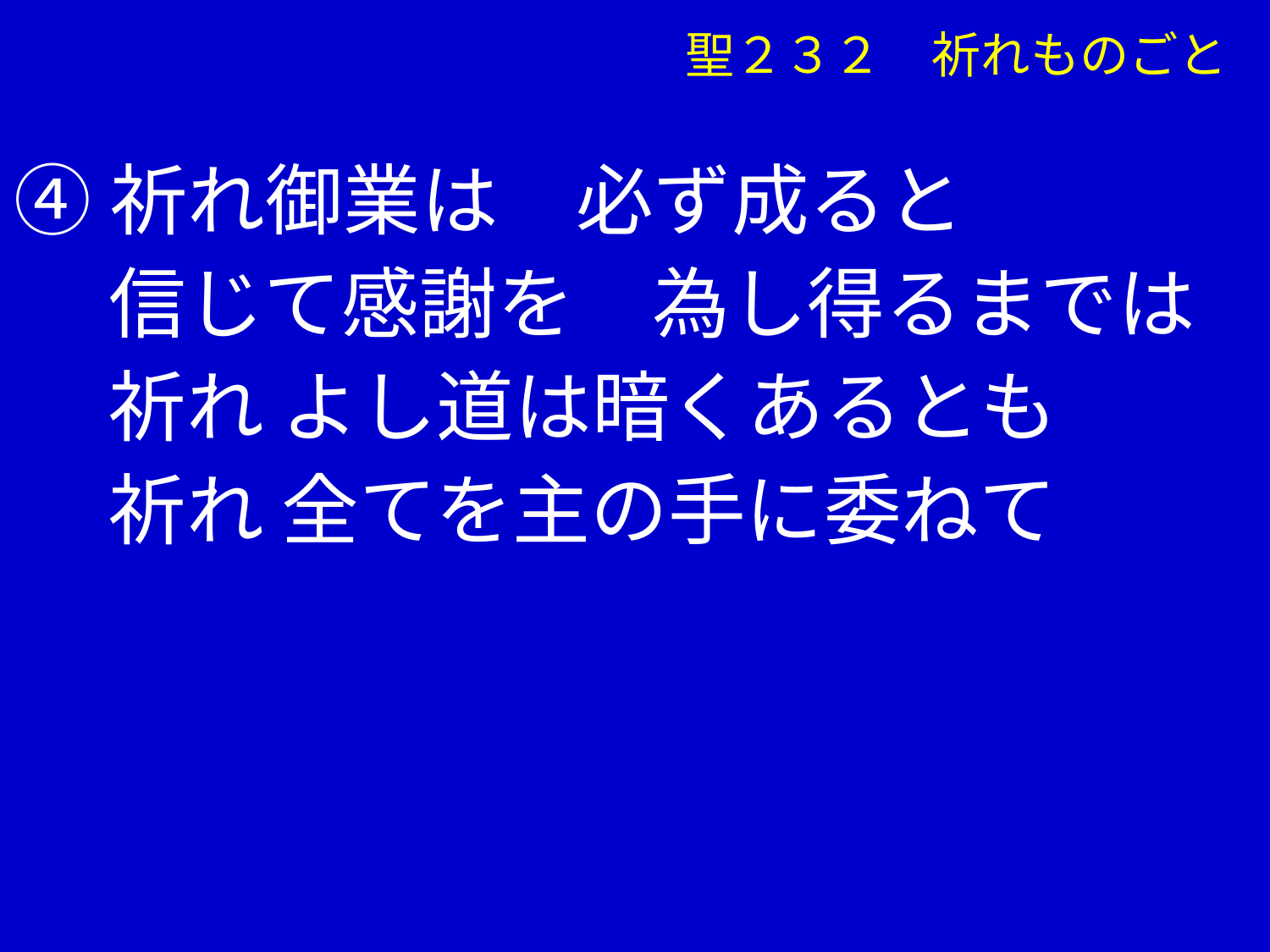

聖２３２　祈れものごと
④祈れ御業は　必ず成ると
　 信じて感謝を　為し得るまでは
　 祈れ よし道は暗くあるとも
　 祈れ 全てを主の手に委ねて